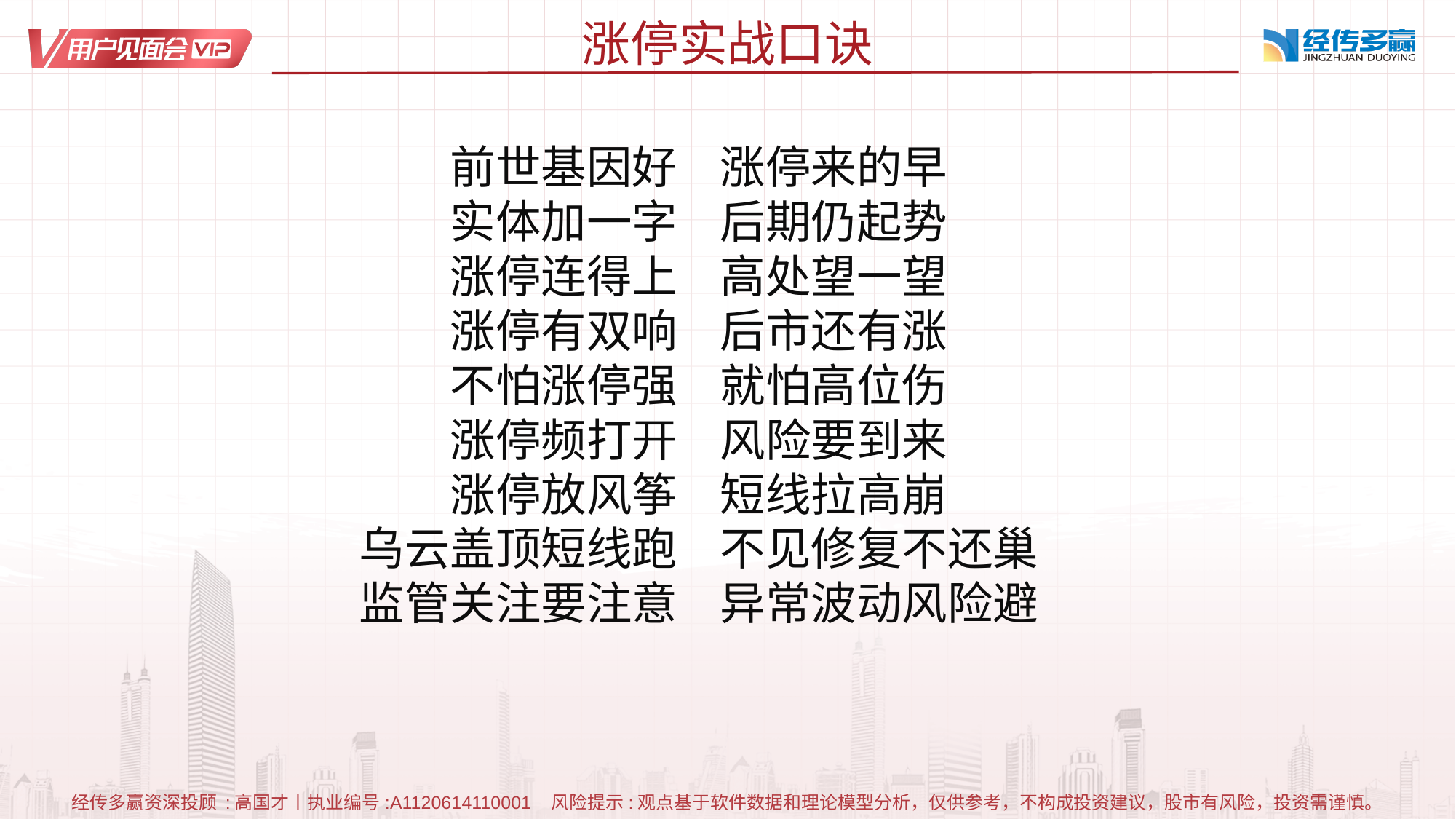

涨停实战口诀
前世基因好
实体加一字
涨停连得上
涨停有双响
不怕涨停强
涨停频打开
涨停放风筝
乌云盖顶短线跑
监管关注要注意
涨停来的早
后期仍起势
高处望一望
后市还有涨
就怕高位伤
风险要到来
短线拉高崩
不见修复不还巢
异常波动风险避